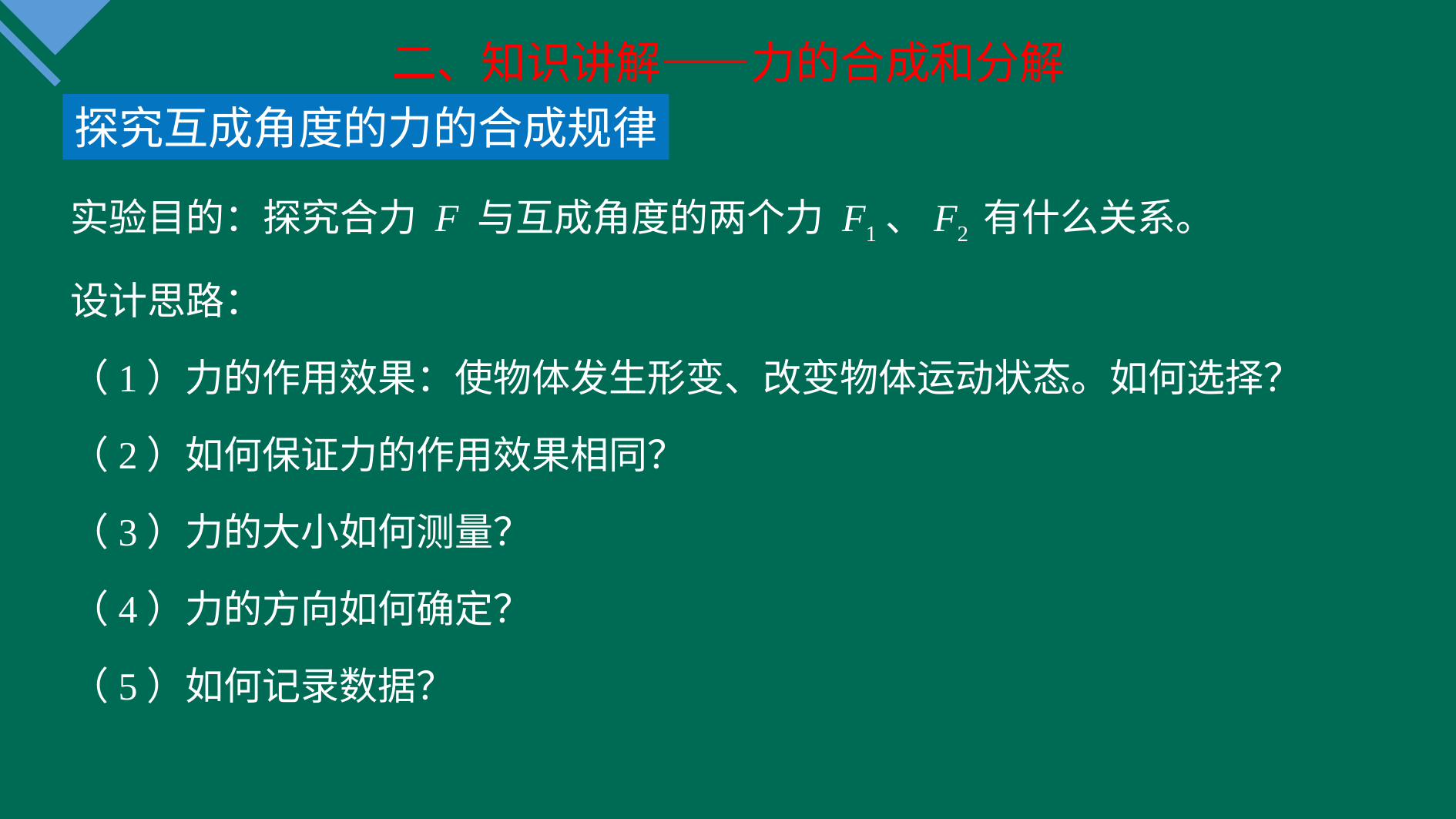

二、知识讲解——力的合成和分解
探究互成角度的力的合成规律
实验目的：探究合力 F 与互成角度的两个力 F1、F2 有什么关系。
设计思路：
（1）力的作用效果：使物体发生形变、改变物体运动状态。如何选择？
（2）如何保证力的作用效果相同？
（3）力的大小如何测量？
（4）力的方向如何确定？
（5）如何记录数据？